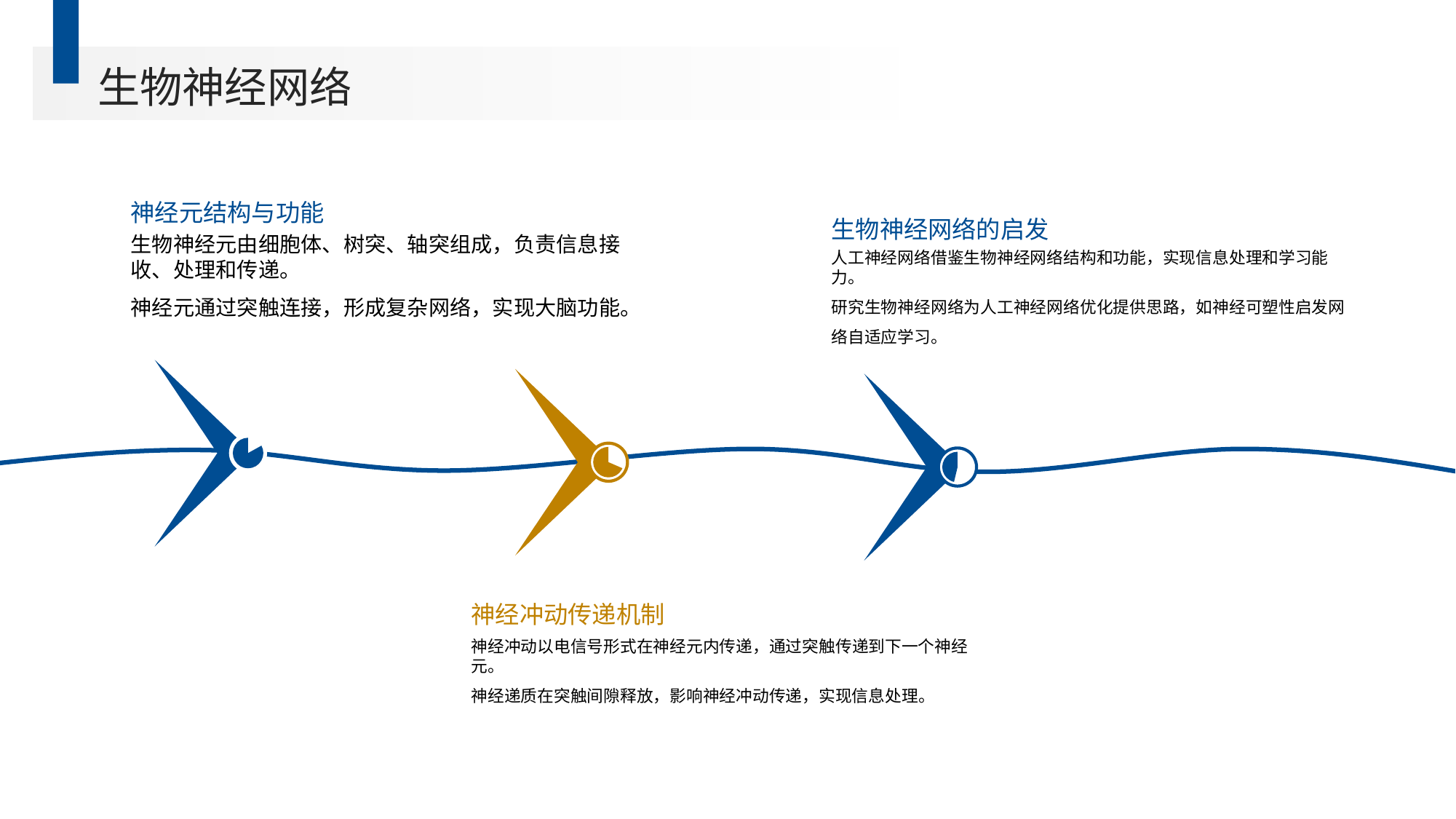

生物神经网络
神经元结构与功能
生物神经网络的启发
生物神经元由细胞体、树突、轴突组成，负责信息接收、处理和传递。
神经元通过突触连接，形成复杂网络，实现大脑功能。
人工神经网络借鉴生物神经网络结构和功能，实现信息处理和学习能力。
研究生物神经网络为人工神经网络优化提供思路，如神经可塑性启发网络自适应学习。

神经冲动传递机制
神经冲动以电信号形式在神经元内传递，通过突触传递到下一个神经元。
神经递质在突触间隙释放，影响神经冲动传递，实现信息处理。